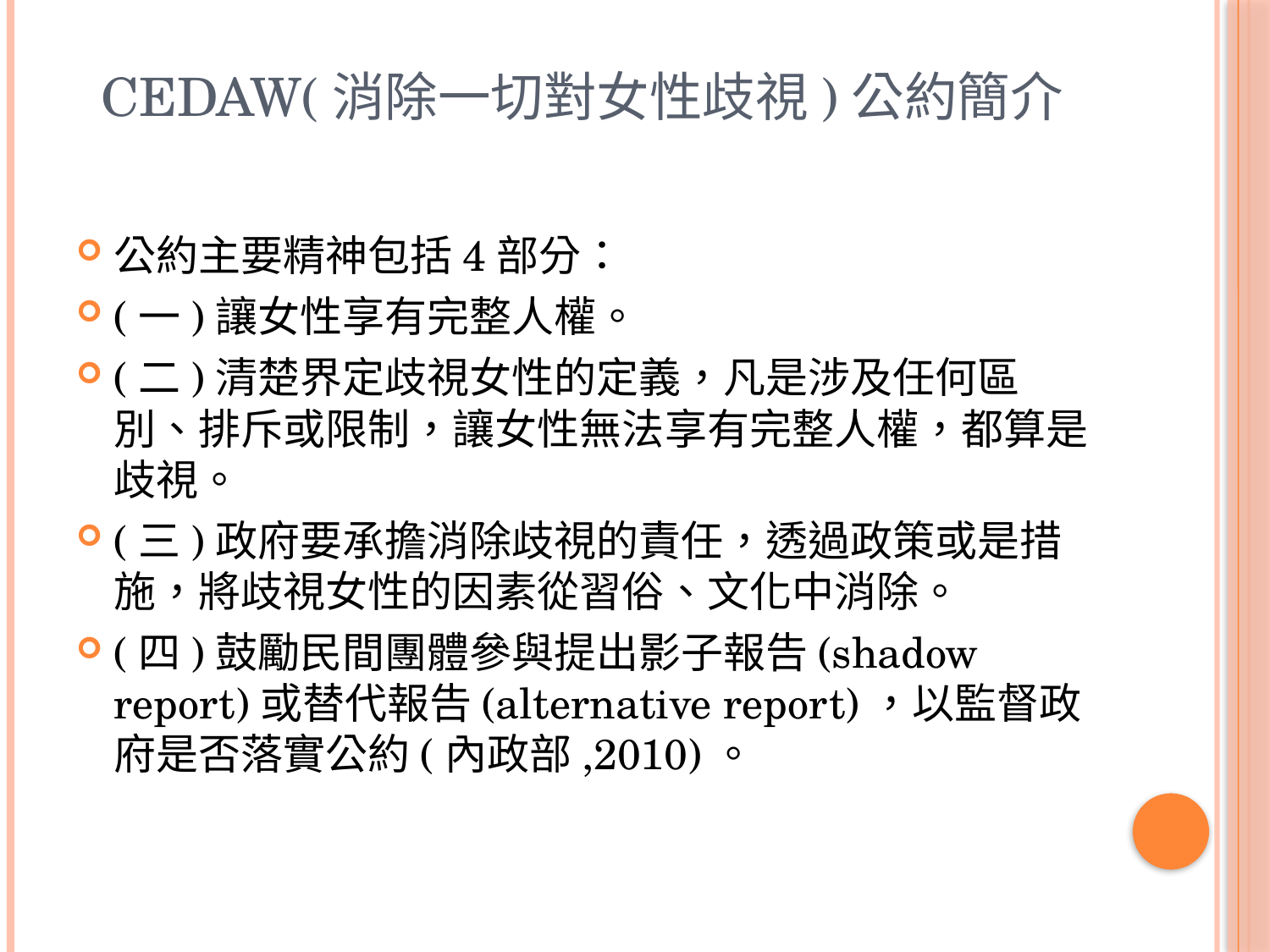

# CEDAW(消除一切對女性歧視)公約簡介
公約主要精神包括4部分：
(一)讓女性享有完整人權。
(二)清楚界定歧視女性的定義，凡是涉及任何區別、排斥或限制，讓女性無法享有完整人權，都算是歧視。
(三)政府要承擔消除歧視的責任，透過政策或是措施，將歧視女性的因素從習俗、文化中消除。
(四)鼓勵民間團體參與提出影子報告(shadow report)或替代報告(alternative report)，以監督政府是否落實公約(內政部,2010)。